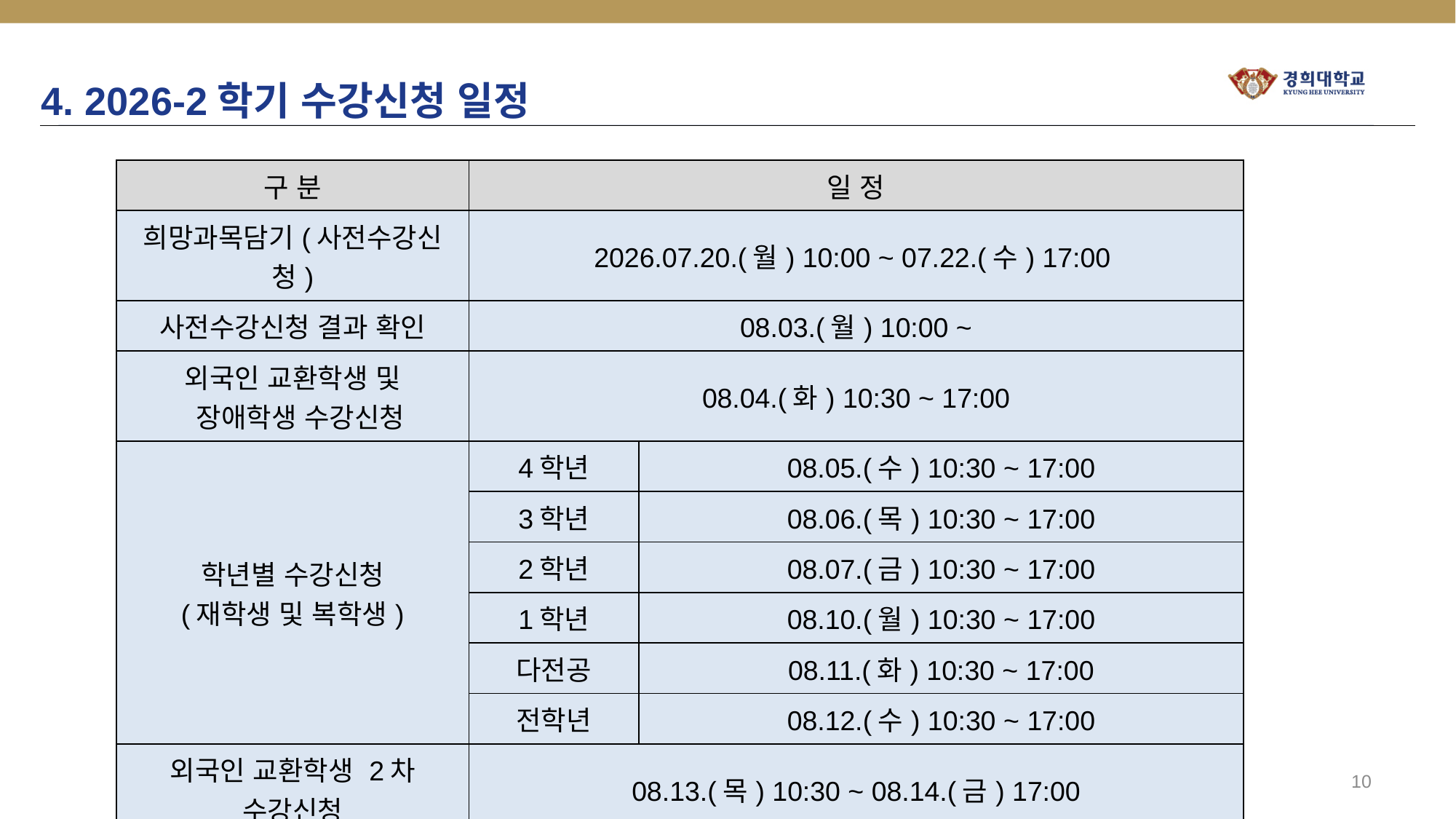

4. 2026-2학기 수강신청 일정
| 구 분 | 일 정 |  |
| --- | --- | --- |
| 희망과목담기(사전수강신청) | 2026.07.20.(월) 10:00 ~ 07.22.(수) 17:00 |  |
| 사전수강신청 결과 확인 | 08.03.(월) 10:00 ~ |  |
| 외국인 교환학생 및 장애학생 수강신청 | 08.04.(화) 10:30 ~ 17:00 |  |
| 학년별 수강신청 (재학생 및 복학생) | 4학년 | 08.05.(수) 10:30 ~ 17:00 |
|  | 3학년 | 08.06.(목) 10:30 ~ 17:00 |
|  | 2학년 | 08.07.(금) 10:30 ~ 17:00 |
|  | 1학년 | 08.10.(월) 10:30 ~ 17:00 |
|  | 다전공 | 08.11.(화) 10:30 ~ 17:00 |
|  | 전학년 | 08.12.(수) 10:30 ~ 17:00 |
| 외국인 교환학생 2차 수강신청 | 08.13.(목) 10:30 ~ 08.14.(금) 17:00 |  |
| 외국인 신입생 수강신청 | 08.25.(화) 10:30 ~ 08.26.(수) 17:00 |  |
| 외국인 편입생 수강신청 | 08.27.(목) 10:30 ~ 17:00 |  |
10